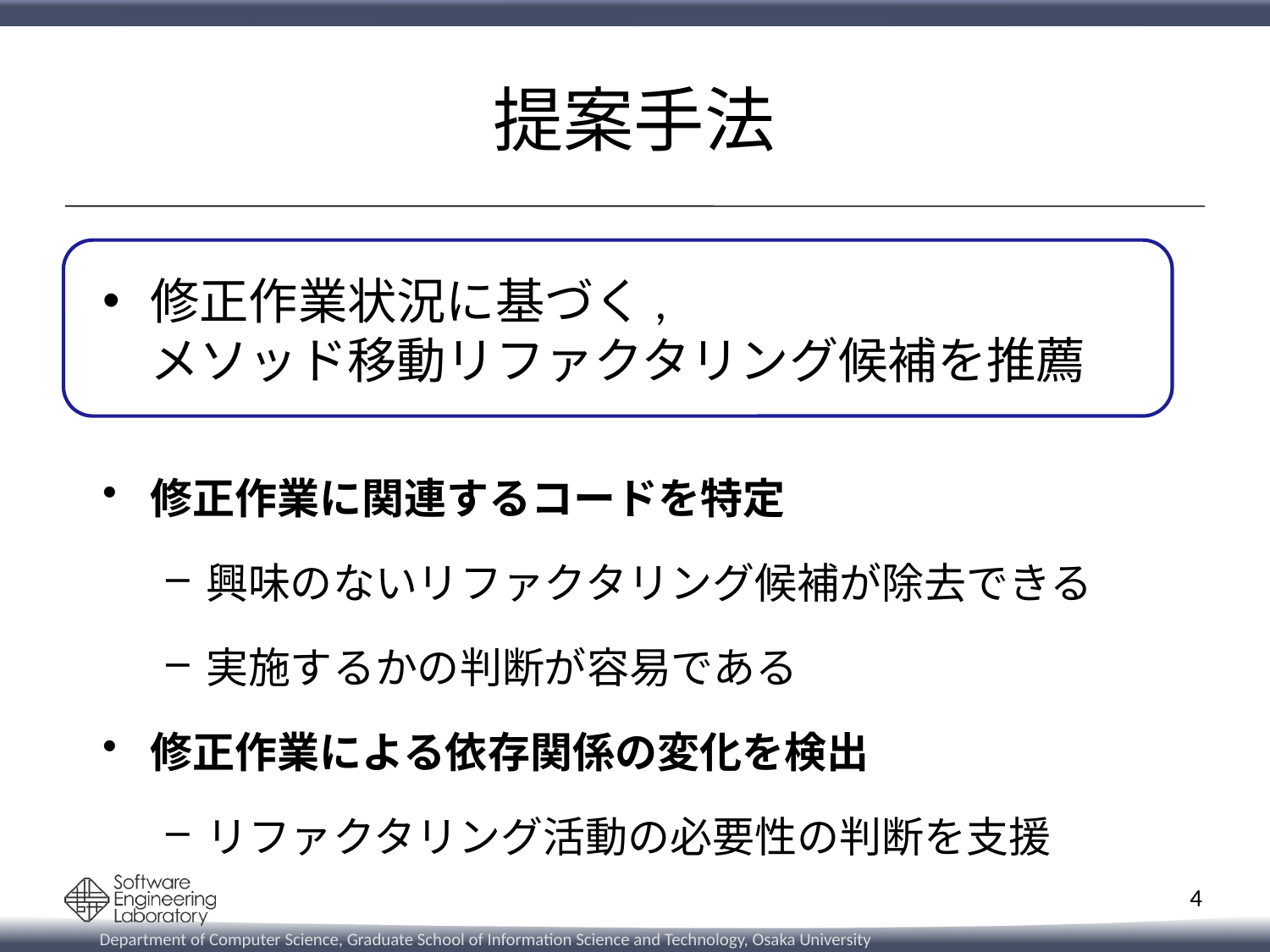

# 提案手法

修正作業状況に基づく,
メソッド移動リファクタリング候補を推薦
修正作業に関連するコードを特定
興味のないリファクタリング候補が除去できる
実施するかの判断が容易である
修正作業による依存関係の変化を検出
リファクタリング活動の必要性の判断を支援
4